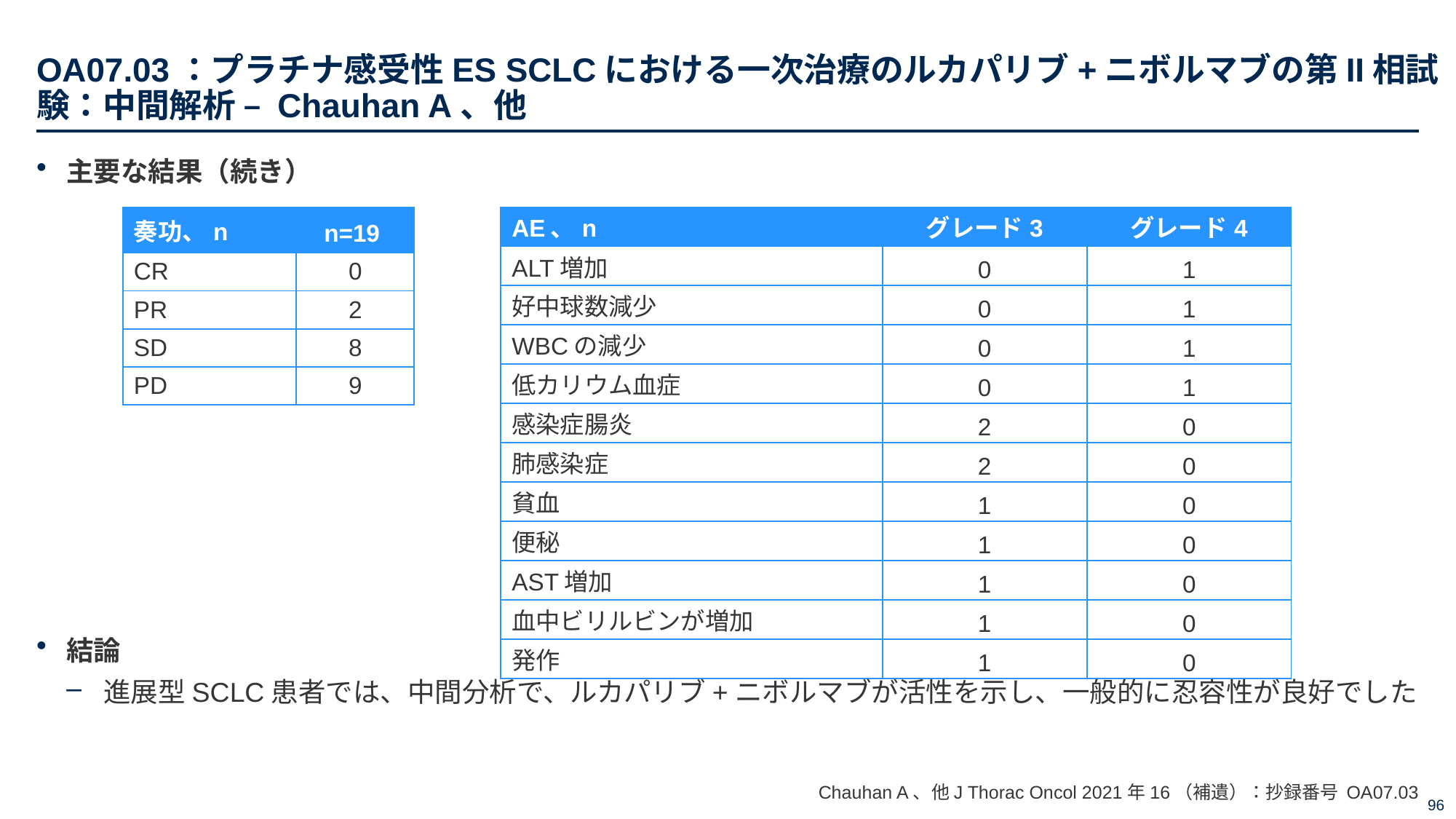

# OA07.03：プラチナ感受性ES SCLCにおける一次治療のルカパリブ+ニボルマブの第II相試験：中間解析 – Chauhan A、他
主要な結果（続き）
結論
進展型SCLC患者では、中間分析で、ルカパリブ+ニボルマブが活性を示し、一般的に忍容性が良好でした
| 奏功、n | n=19 |
| --- | --- |
| CR | 0 |
| PR | 2 |
| SD | 8 |
| PD | 9 |
| AE、n | グレード3 | グレード4 |
| --- | --- | --- |
| ALT増加 | 0 | 1 |
| 好中球数減少 | 0 | 1 |
| WBCの減少 | 0 | 1 |
| 低カリウム血症 | 0 | 1 |
| 感染症腸炎 | 2 | 0 |
| 肺感染症 | 2 | 0 |
| 貧血 | 1 | 0 |
| 便秘 | 1 | 0 |
| AST増加 | 1 | 0 |
| 血中ビリルビンが増加 | 1 | 0 |
| 発作 | 1 | 0 |
Chauhan A、他J Thorac Oncol 2021年16（補遺）：抄録番号 OA07.03